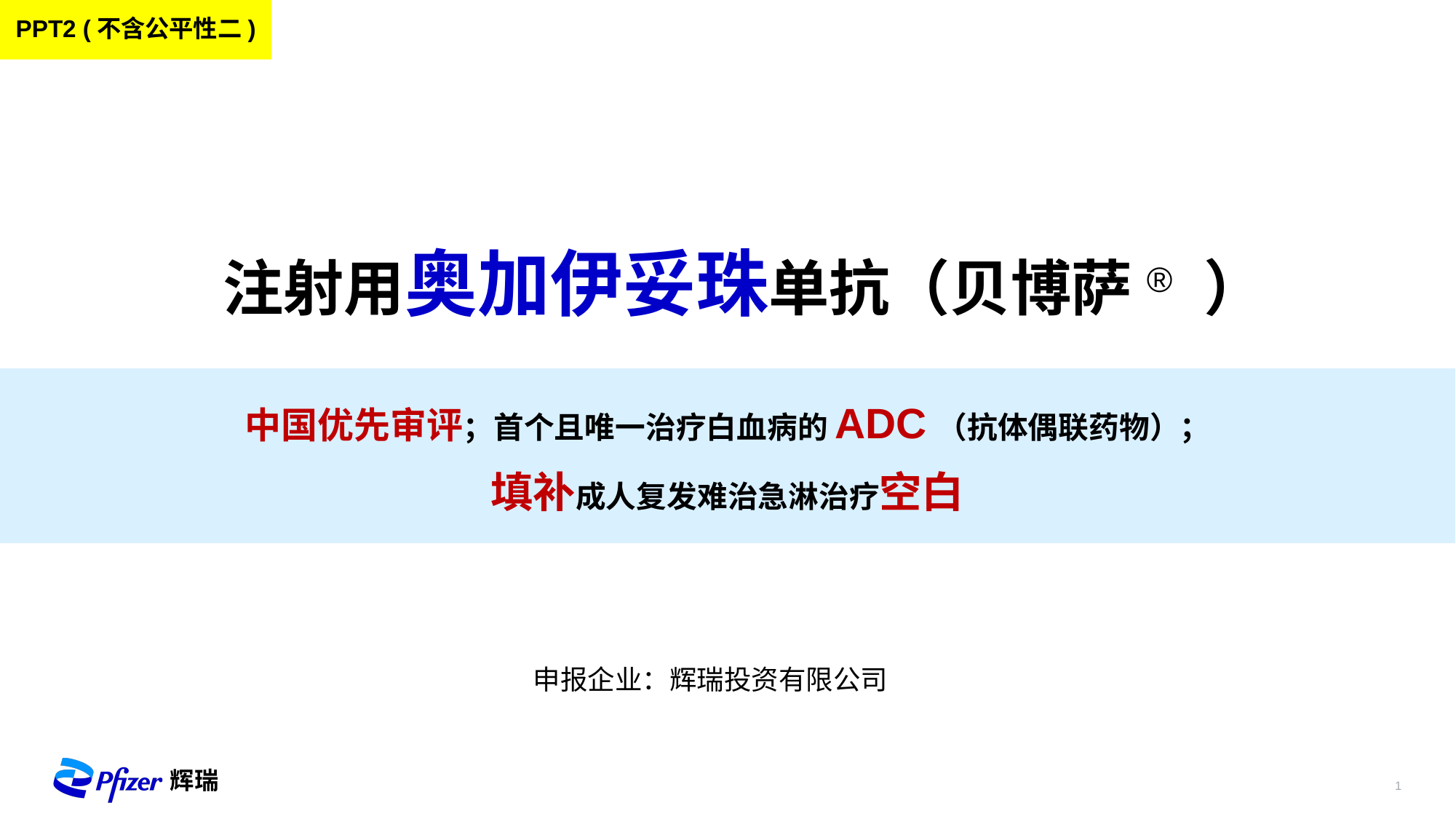

PPT2 (不含公平性二)
注射用奥加伊妥珠单抗（贝博萨® ）
中国优先审评；首个且唯一治疗白血病的ADC（抗体偶联药物）；
填补成人复发难治急淋治疗空白
申报企业：辉瑞投资有限公司